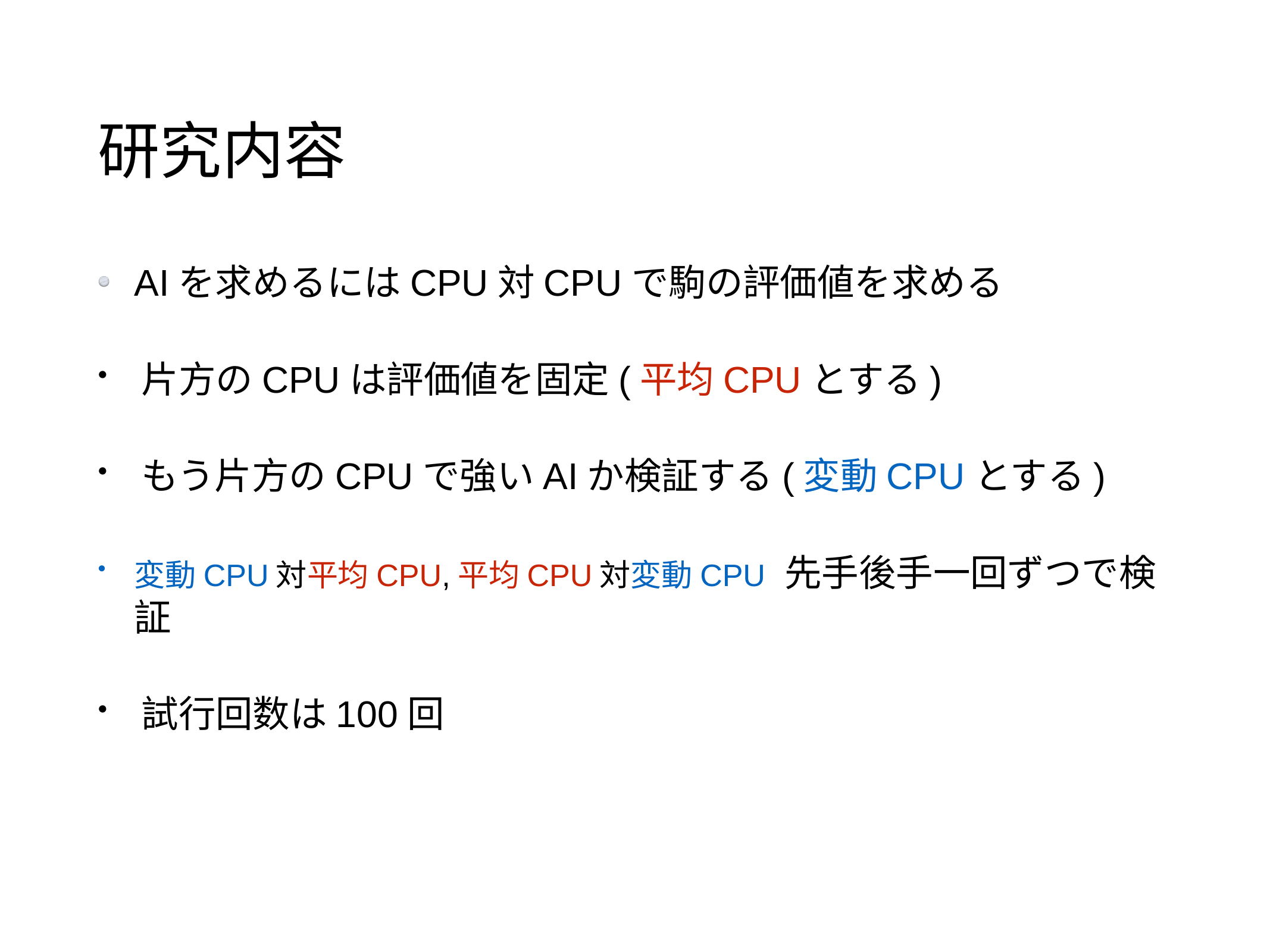

# 研究内容
AIを求めるにはCPU対CPUで駒の評価値を求める
片方のCPUは評価値を固定(平均CPUとする)
もう片方のCPUで強いAIか検証する(変動CPUとする)
変動CPU対平均CPU,平均CPU対変動CPU 先手後手一回ずつで検証
試行回数は100回